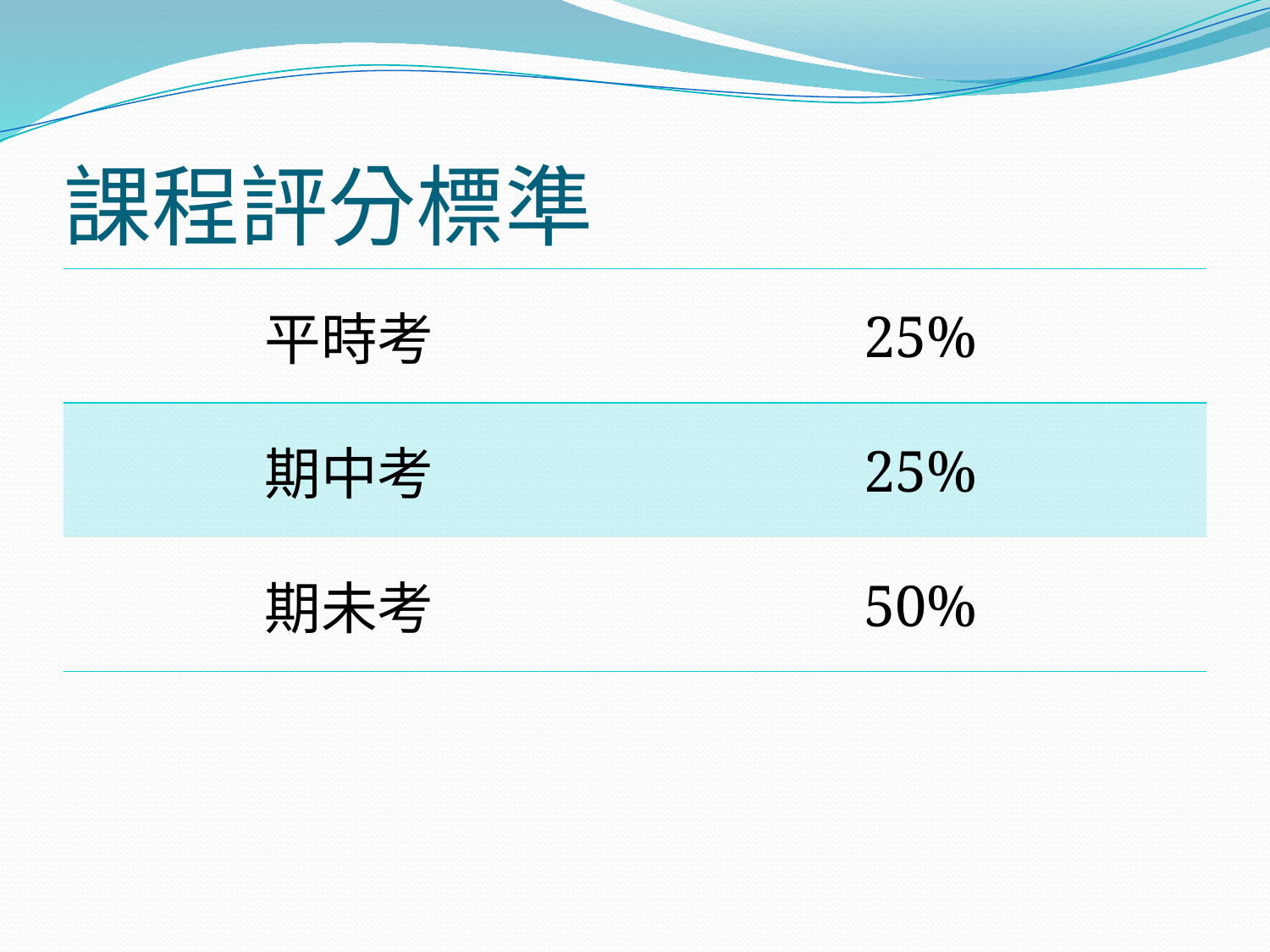

# 課程評分標準
| 平時考 | 25% |
| --- | --- |
| 期中考 | 25% |
| 期未考 | 50% |